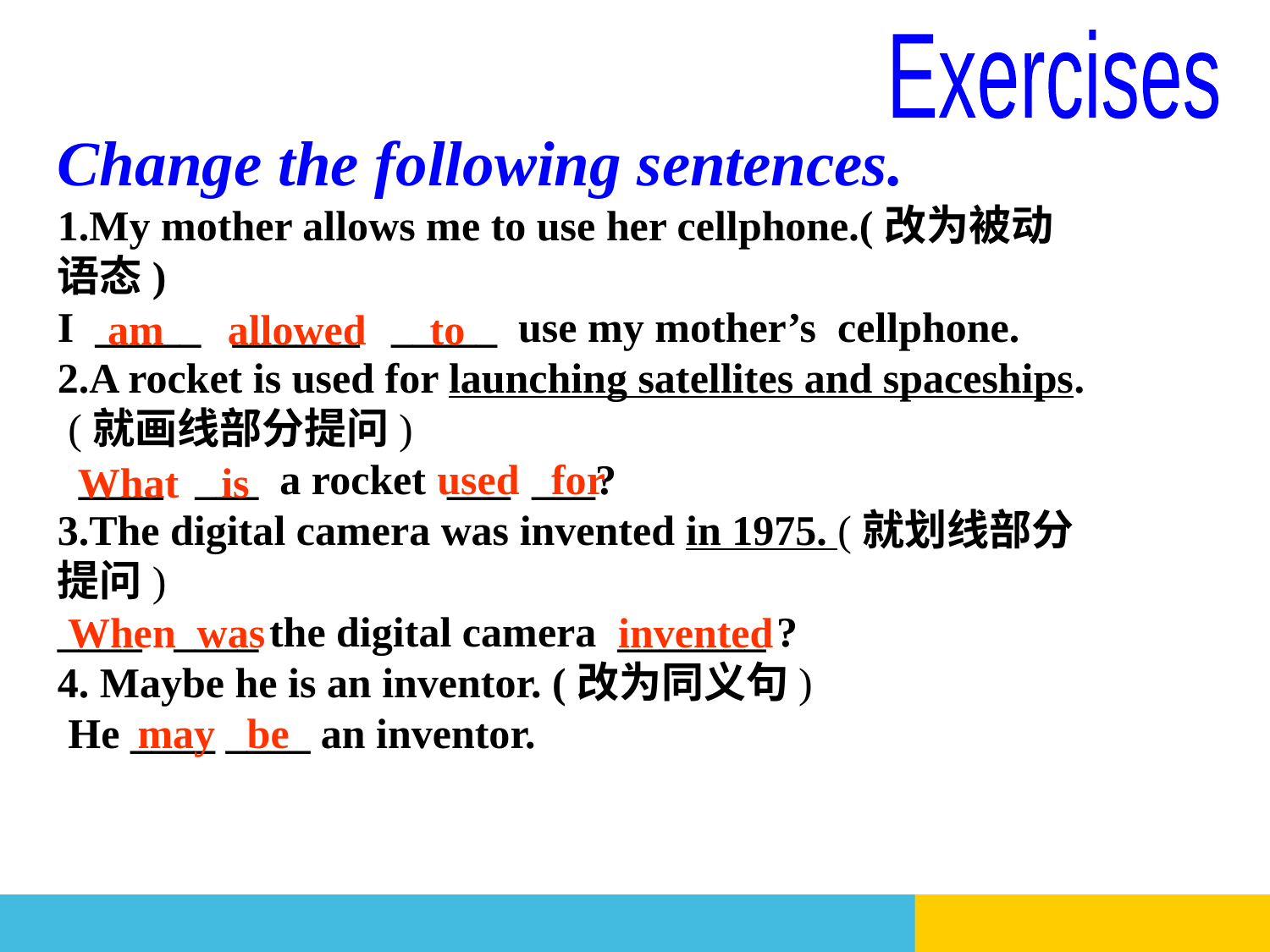

Exercises
Change the following sentences.
1.My mother allows me to use her cellphone.(改为被动语态)
I  _____   ______   _____  use my mother’s  cellphone.
2.A rocket is used for launching satellites and spaceships.
 (就画线部分提问)
  ____   ___  a rocket  ___  ___?
3.The digital camera was invented in 1975. (就划线部分提问)
____   ____ the digital camera  _______ ?
4. Maybe he is an inventor. (改为同义句)
 He ____ ____ an inventor.

am      allowed      to
used   for
What    is
When  was
 invented
may   be